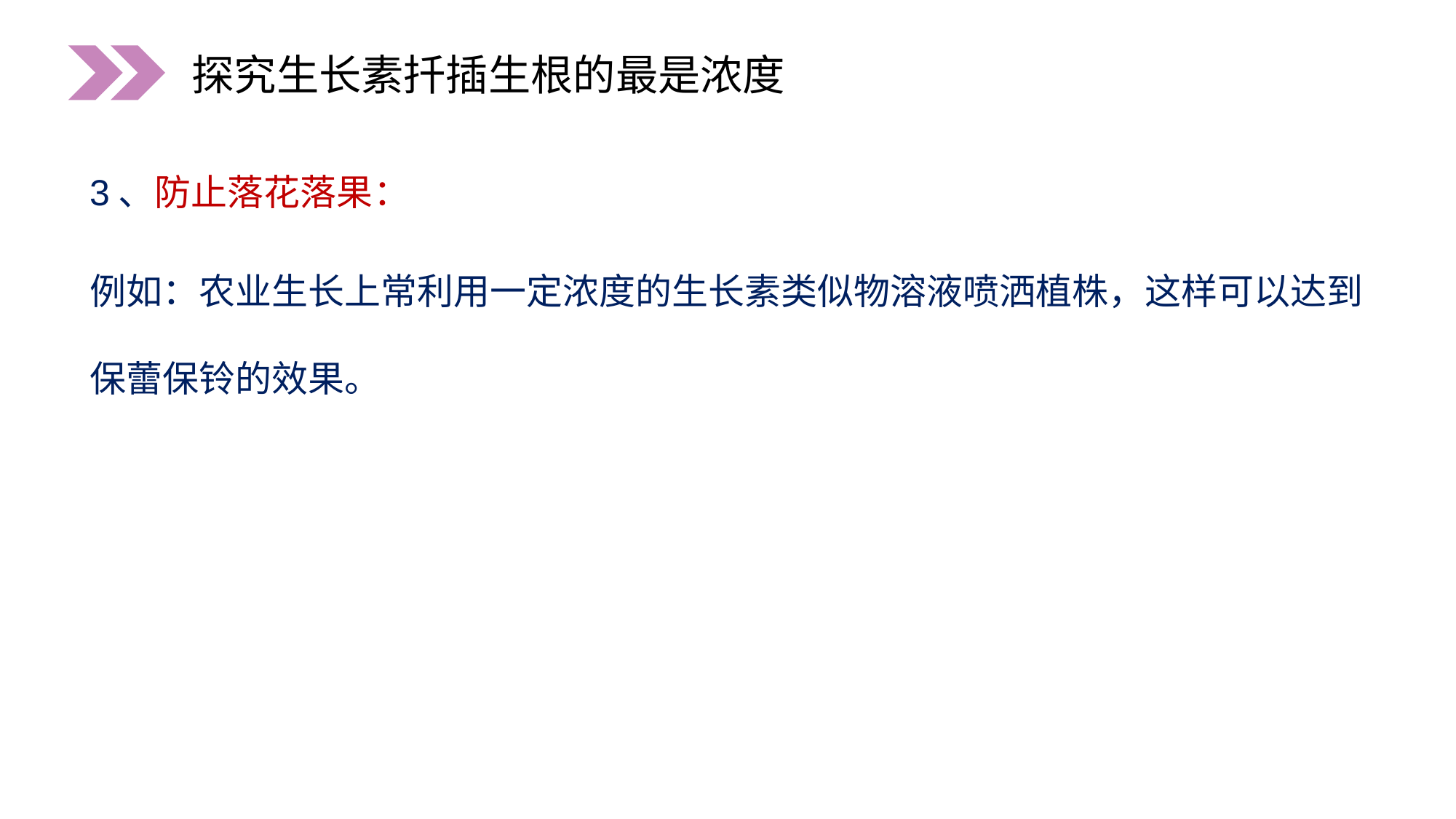

探究生长素扦插生根的最是浓度
3、防止落花落果：
例如：农业生长上常利用一定浓度的生长素类似物溶液喷洒植株，这样可以达到保蕾保铃的效果。